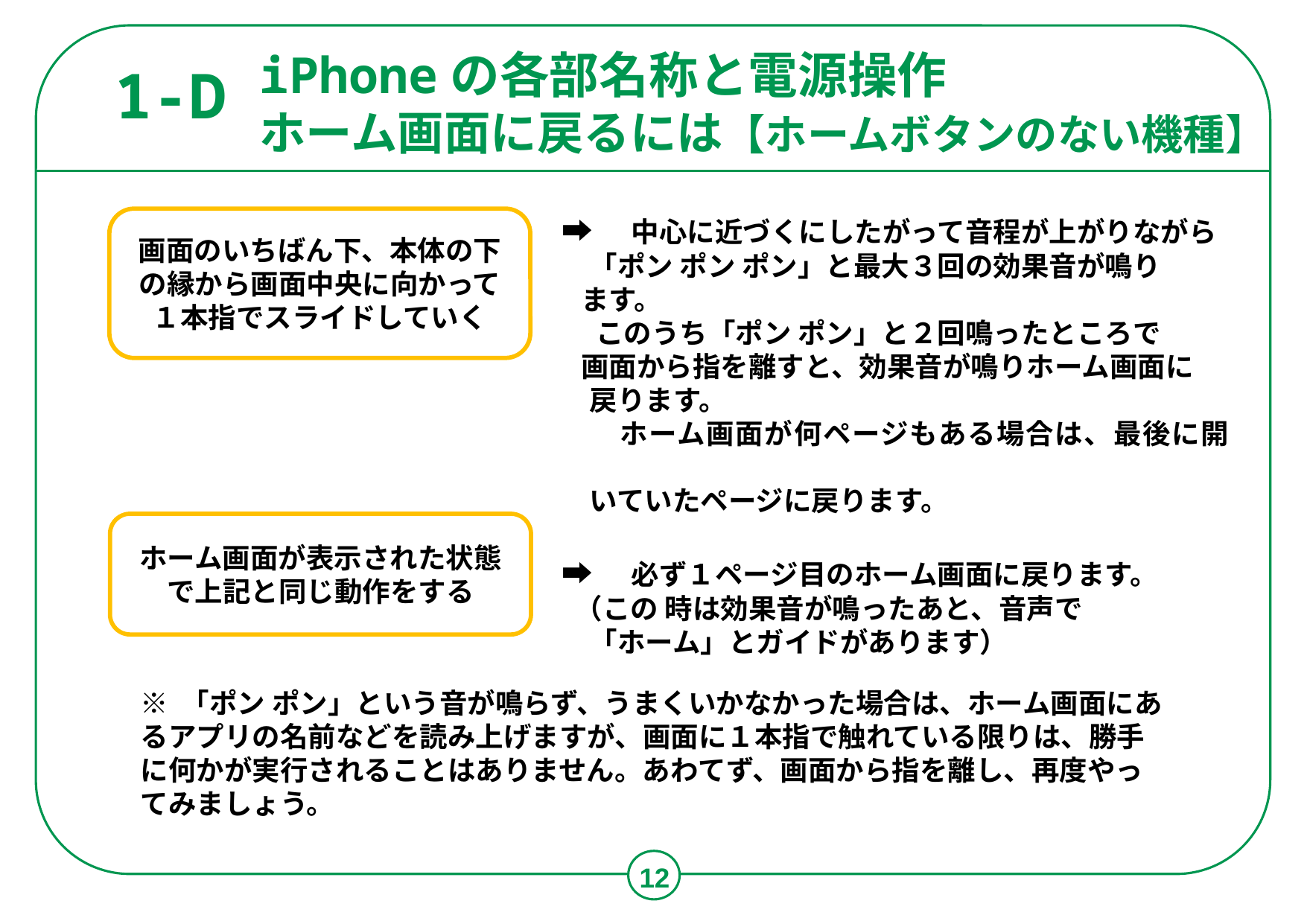

iPhoneの各部名称と電源操作
ホーム画面に戻るには【ホームボタンのない機種】
1-D
➡　中心に近づくにしたがって音程が上がりながら
　「ポン ポン ポン」と最大３回の効果音が鳴り
  ます。
　 このうち「ポン ポン」と２回鳴ったところで
  画面から指を離すと、効果音が鳴りホーム画面に
　戻ります。
　　ホーム画面が何ページもある場合は、最後に開
　いていたページに戻ります。

➡　必ず１ページ目のホーム画面に戻ります。
 （この 時は効果音が鳴ったあと、音声で
　「ホーム」とガイドがあります）
画面のいちばん下、本体の下の縁から画面中央に向かって１本指でスライドしていく
ホーム画面が表示された状態で上記と同じ動作をする
POWERD
By Android
※ 「ポン ポン」という音が鳴らず、うまくいかなかった場合は、ホーム画面にあるアプリの名前などを読み上げますが、画面に１本指で触れている限りは、勝手に何かが実行されることはありません。あわてず、画面から指を離し、再度やってみましょう。